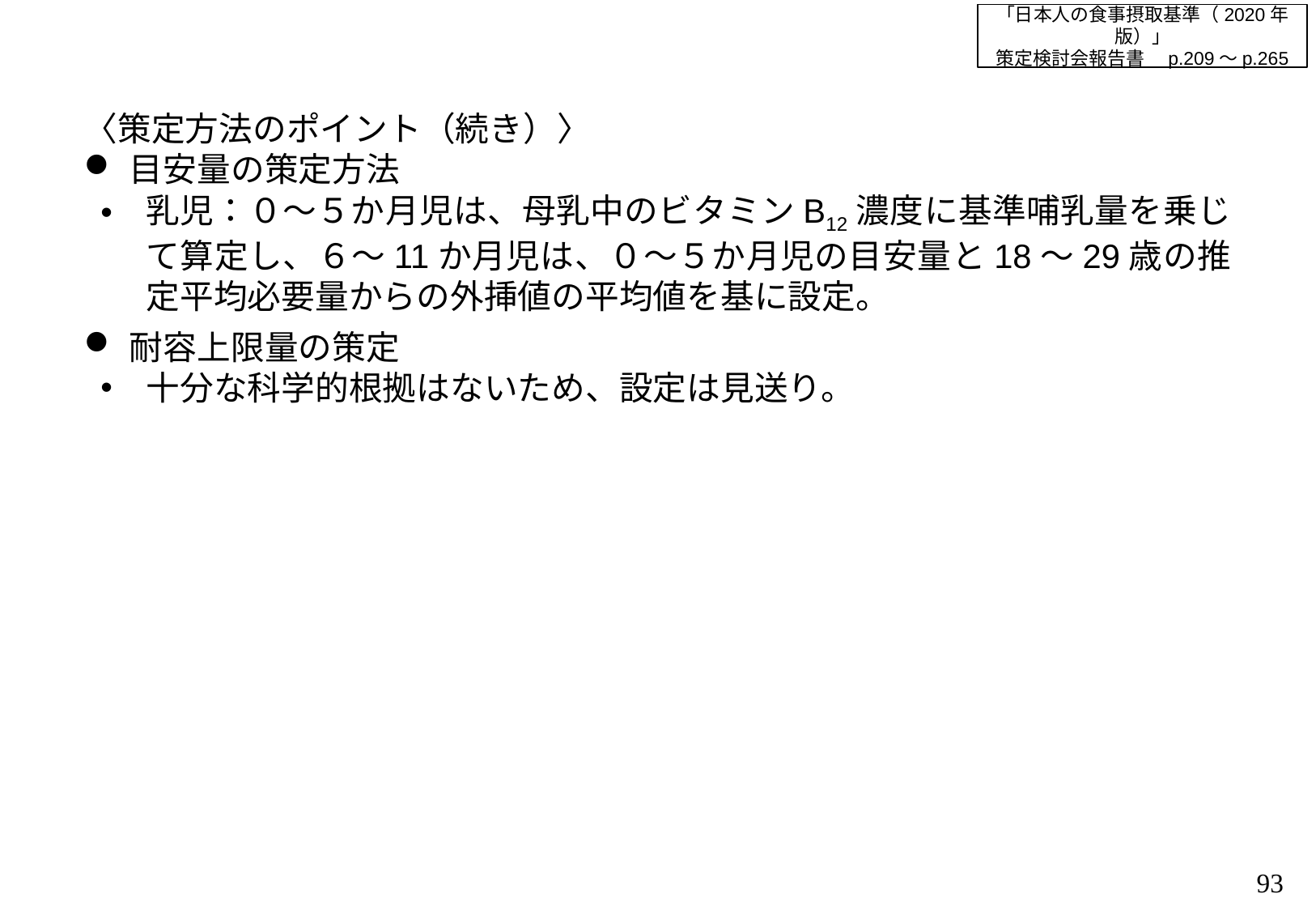

「日本人の食事摂取基準（2020年版）」
策定検討会報告書　p.209～p.265
〈策定方法のポイント（続き）〉
目安量の策定方法
乳児：０～５か月児は、母乳中のビタミンB12濃度に基準哺乳量を乗じて算定し、６～11か月児は、０～５か月児の目安量と18～29歳の推定平均必要量からの外挿値の平均値を基に設定。
耐容上限量の策定
十分な科学的根拠はないため、設定は見送り。
93